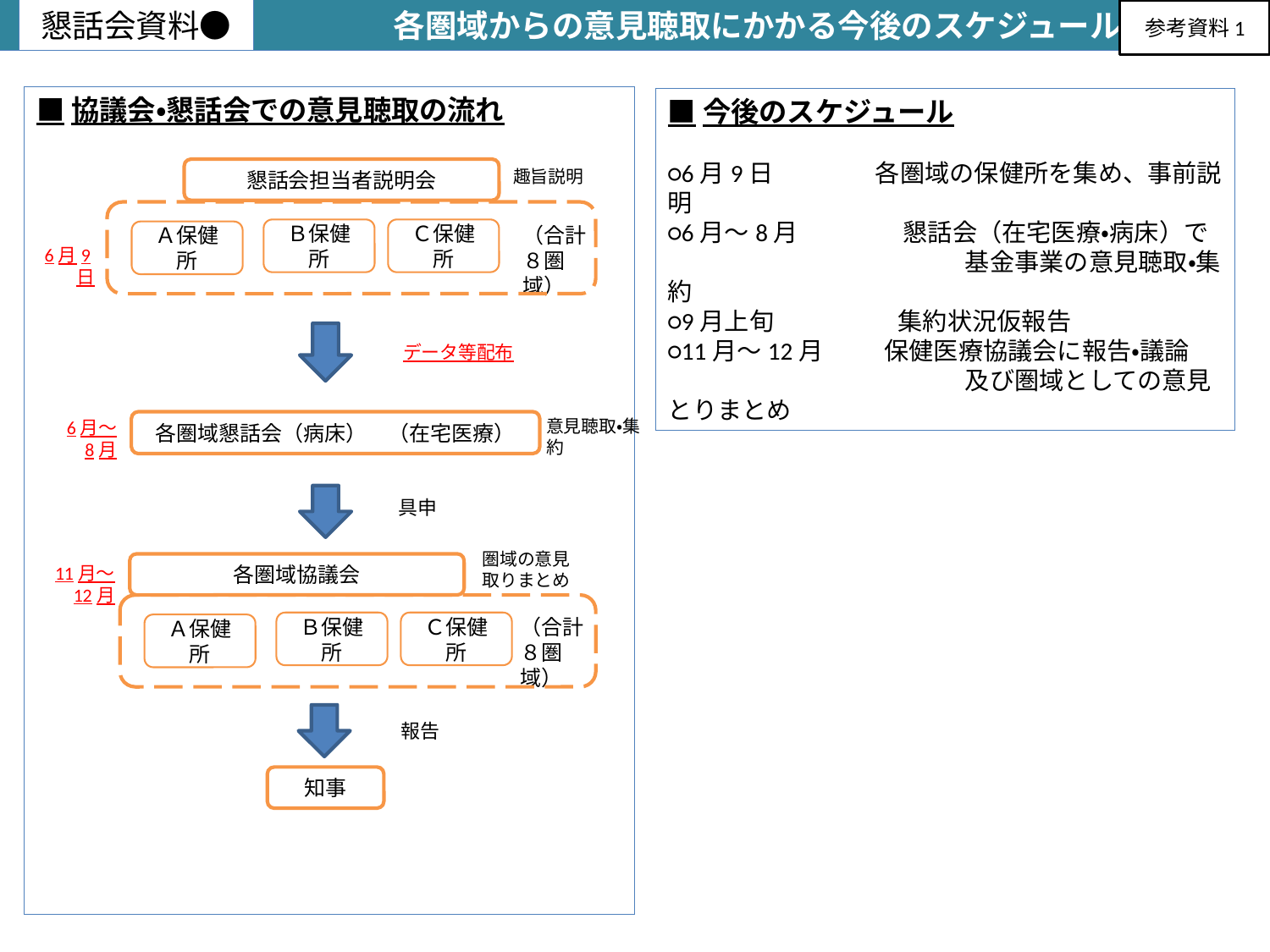

各圏域からの意見聴取にかかる今後のスケジュール
懇話会資料●
参考資料1
■協議会・懇話会での意見聴取の流れ

■今後のスケジュール

○6月9日　              各圏域の保健所を集め、事前説明
○6月～8月　　　　 懇話会（在宅医療・病床）で
　　　　　　　　　　　　基金事業の意見聴取・集約
○9月上旬　　　　　集約状況仮報告
○11月～12月  　　保健医療協議会に報告・議論
　　　　　　　　　　　　及び圏域としての意見とりまとめ
懇話会担当者説明会
趣旨説明

（合計
８圏域）
Ｃ保健所
Ｂ保健所
Ａ保健所
6月9日

データ等配布
意見聴取・集約
6月～
8月
各圏域懇話会（病床）　（在宅医療）

具申
圏域の意見
取りまとめ
各圏域協議会
11月～
12月

（合計
８圏域）
Ｃ保健所
Ｂ保健所
Ａ保健所

報告
知事